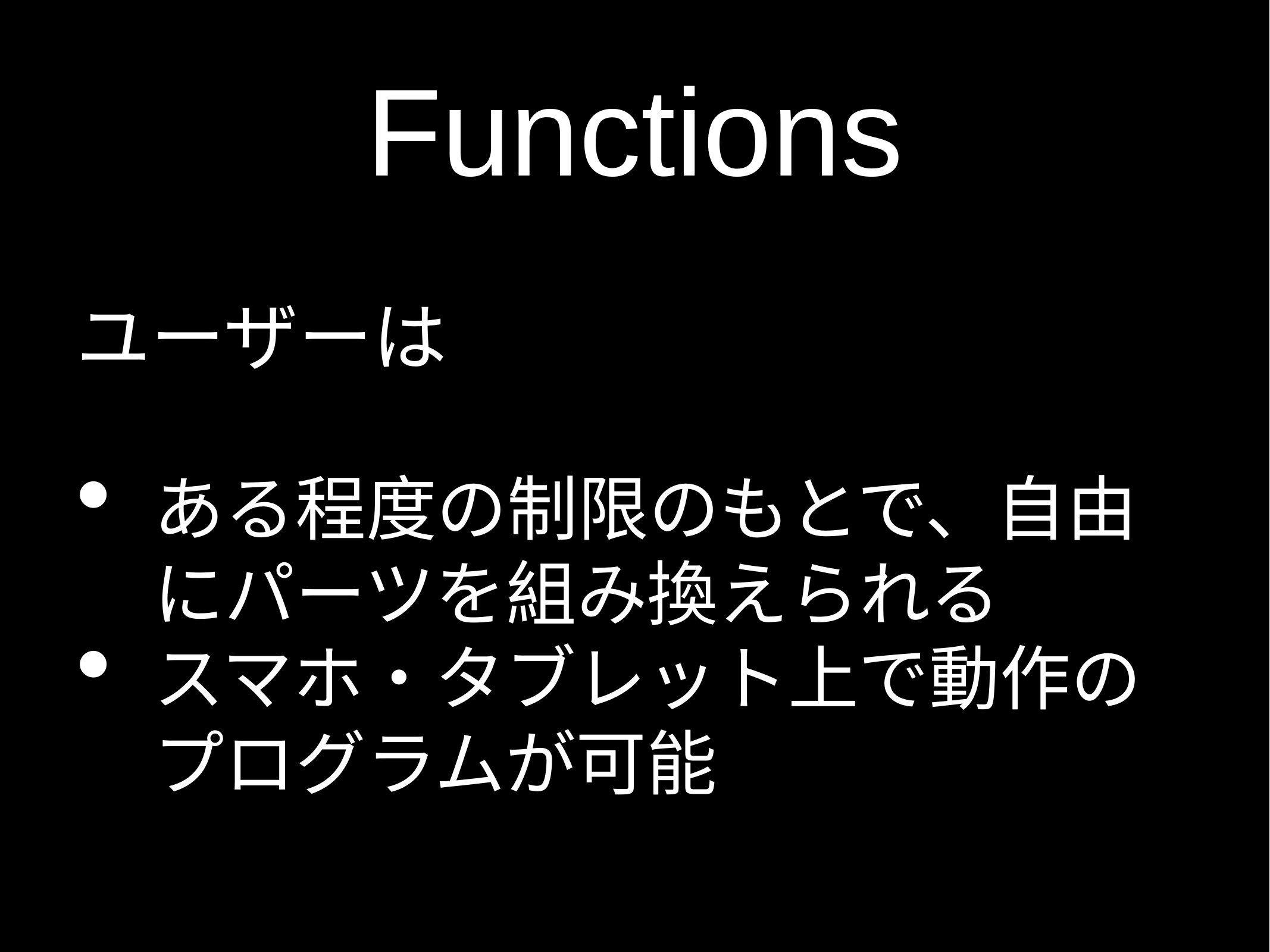

Functions
ユーザーは

ある程度の制限のもとで、自由にパーツを組み換えられる
スマホ・タブレット上で動作のプログラムが可能